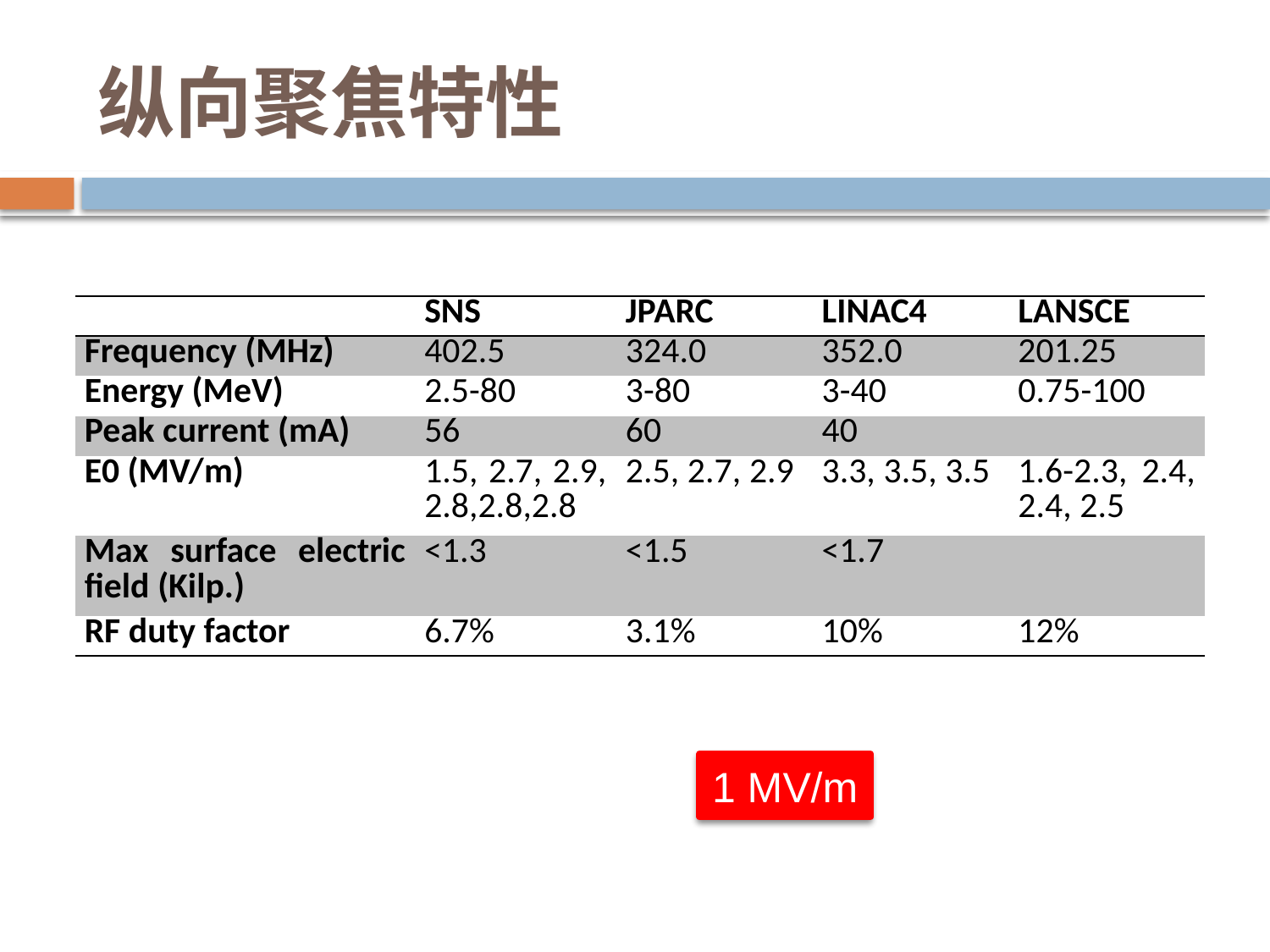

# 纵向聚焦特性
|  | SNS | JPARC | LINAC4 | LANSCE |
| --- | --- | --- | --- | --- |
| Frequency (MHz) | 402.5 | 324.0 | 352.0 | 201.25 |
| Energy (MeV) | 2.5-80 | 3-80 | 3-40 | 0.75-100 |
| Peak current (mA) | 56 | 60 | 40 |  |
| E0 (MV/m) | 1.5, 2.7, 2.9, 2.8,2.8,2.8 | 2.5, 2.7, 2.9 | 3.3, 3.5, 3.5 | 1.6-2.3, 2.4, 2.4, 2.5 |
| Max surface electric field (Kilp.) | <1.3 | <1.5 | <1.7 |  |
| RF duty factor | 6.7% | 3.1% | 10% | 12% |
1 MV/m